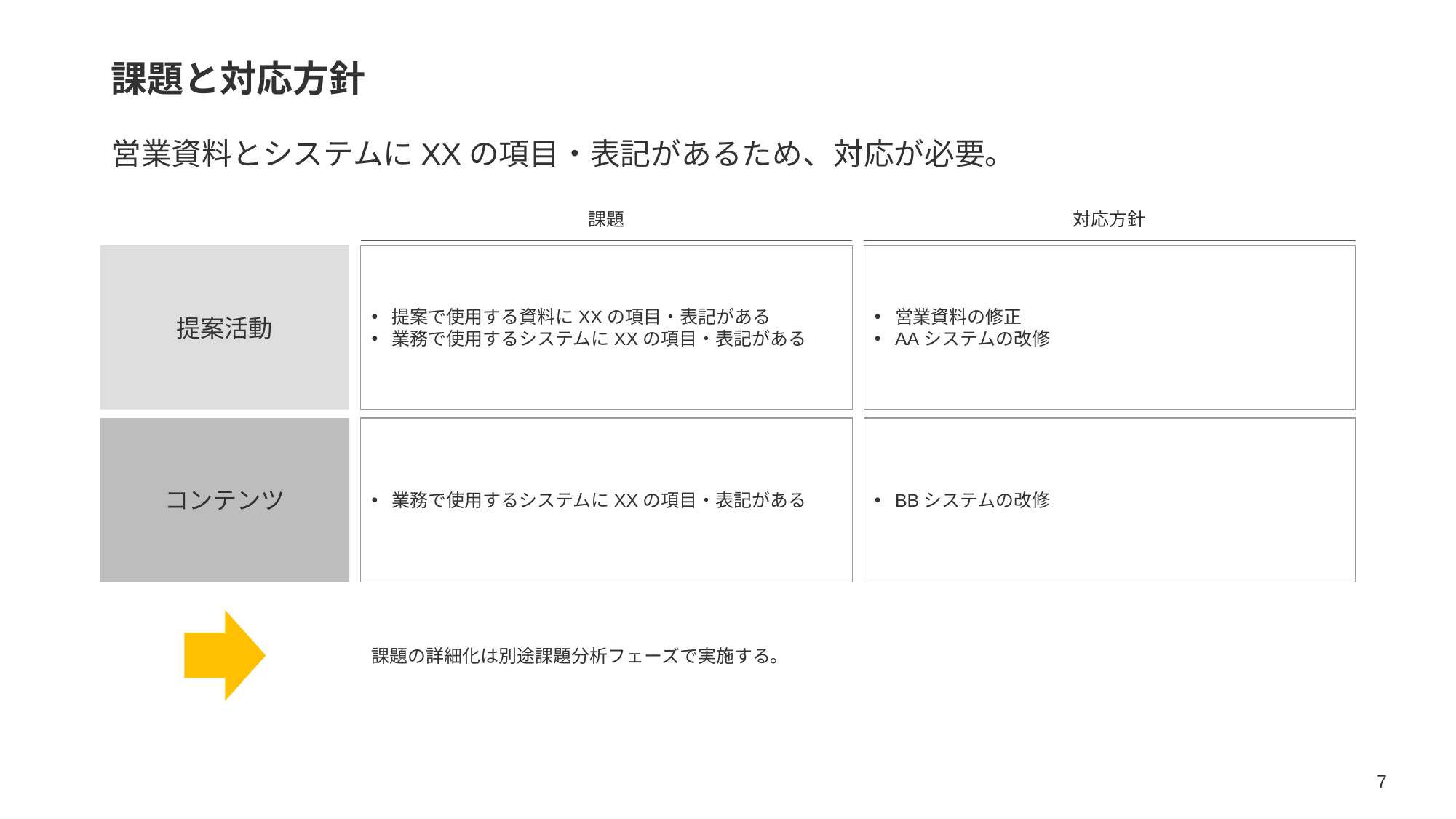

# 課題と対応方針
営業資料とシステムにXXの項目・表記があるため、対応が必要。
課題
対応方針
提案で使用する資料にXXの項目・表記がある
業務で使用するシステムにXXの項目・表記がある
営業資料の修正
AAシステムの改修
提案活動
コンテンツ
業務で使用するシステムにXXの項目・表記がある
BBシステムの改修
課題の詳細化は別途課題分析フェーズで実施する。

7